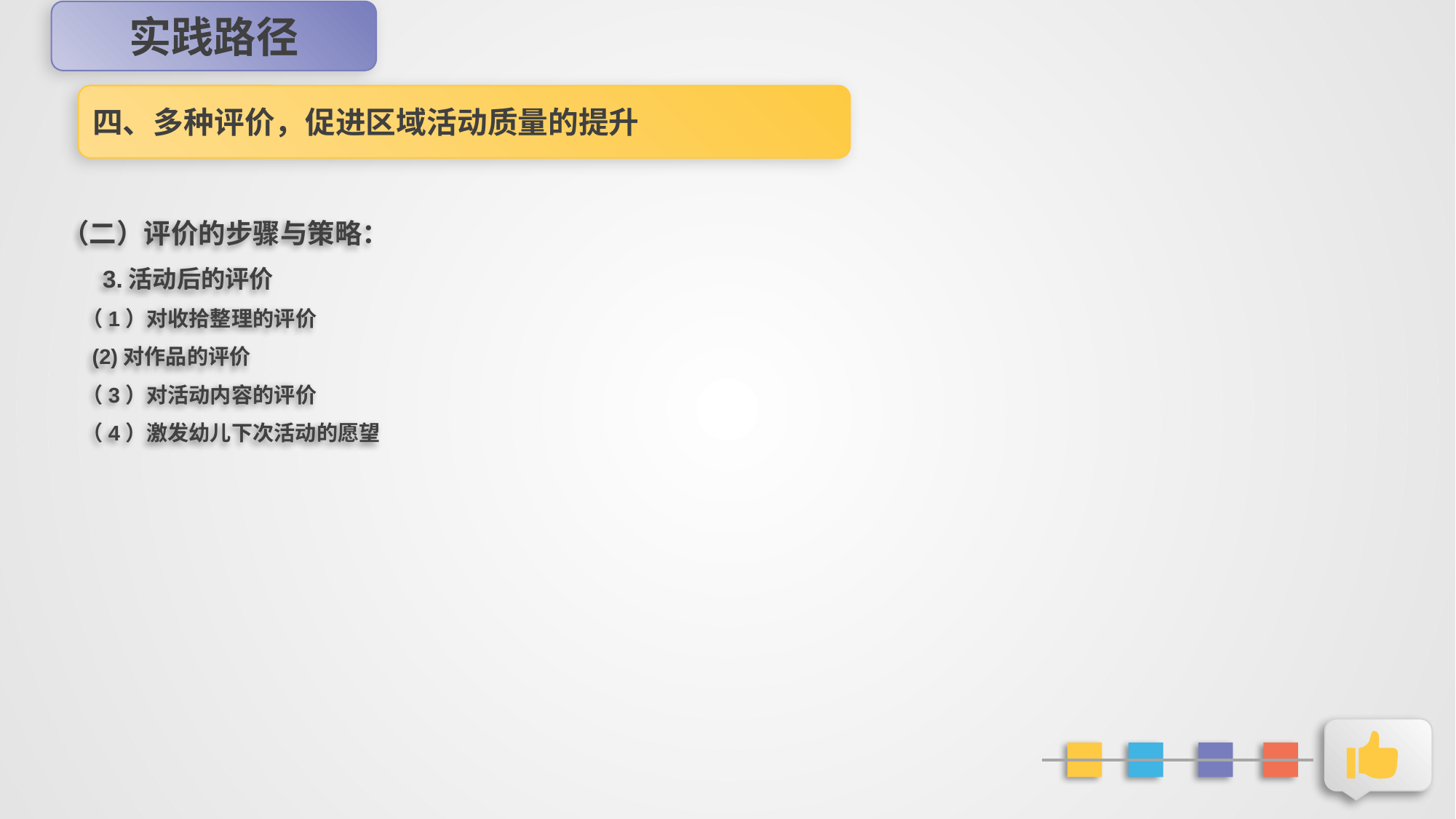

实践路径
四、多种评价，促进区域活动质量的提升

（二）评价的步骤与策略：
      3.活动后的评价
   （1）对收拾整理的评价
     (2)对作品的评价
   （3）对活动内容的评价
   （4）激发幼儿下次活动的愿望